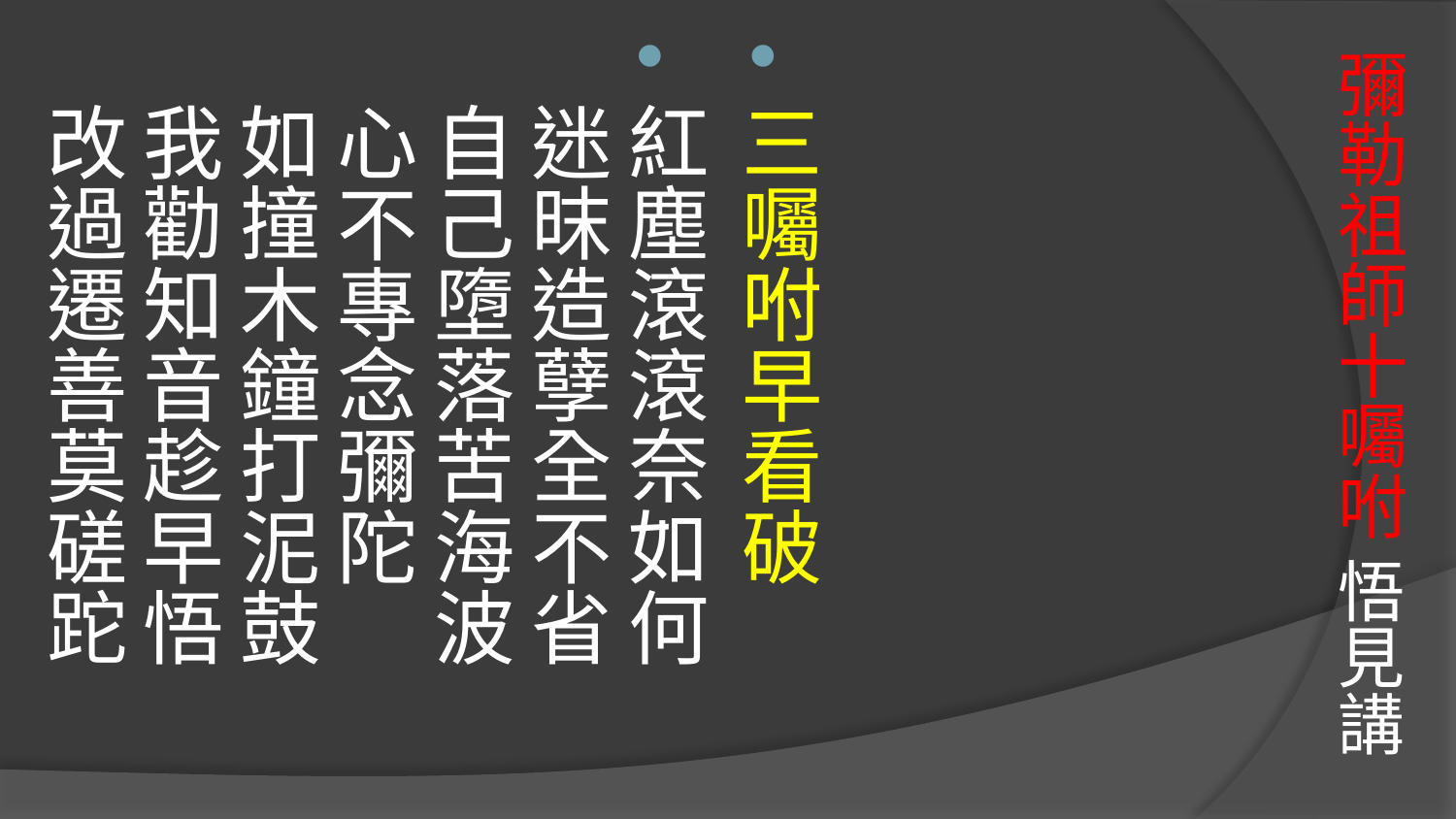

# 彌勒祖師十囑咐 悟見講
三囑咐早看破
紅塵滾滾奈如何　
迷昩造孽全不省
自己墮落苦海波 
心不專念彌陀　
如撞木鐘打泥鼓
我勸知音趁早悟　
改過遷善莫磋跎